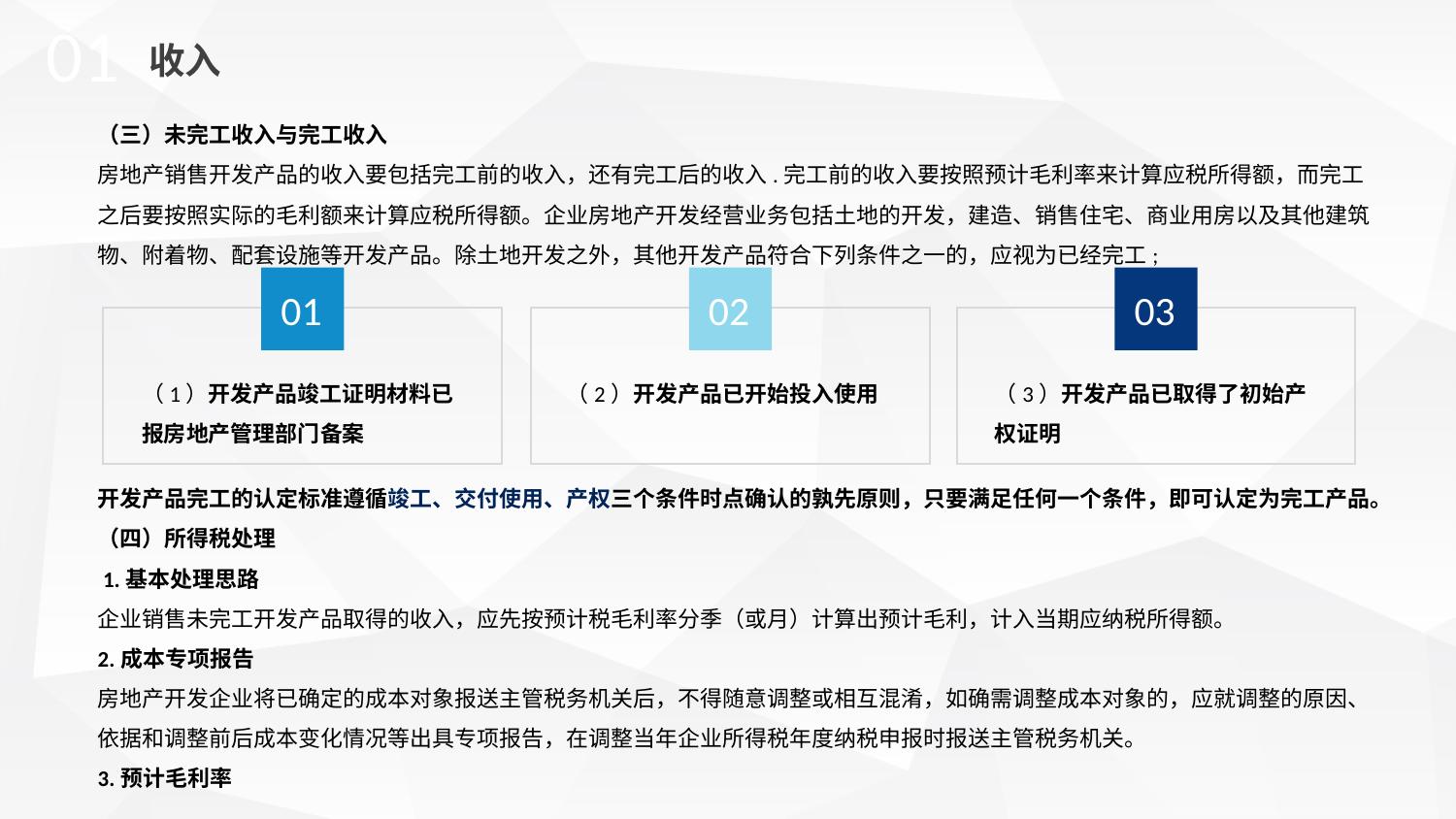

01
收入
（三）未完工收入与完工收入
房地产销售开发产品的收入要包括完工前的收入，还有完工后的收入.完工前的收入要按照预计毛利率来计算应税所得额，而完工之后要按照实际的毛利额来计算应税所得额。企业房地产开发经营业务包括土地的开发，建造、销售住宅、商业用房以及其他建筑物、附着物、配套设施等开发产品。除土地开发之外，其他开发产品符合下列条件之一的，应视为已经完工;

01
02
03

（1）开发产品竣工证明材料已报房地产管理部门备案
（2）开发产品已开始投入使用
（3）开发产品已取得了初始产权证明
开发产品完工的认定标准遵循竣工、交付使用、产权三个条件时点确认的孰先原则，只要满足任何一个条件，即可认定为完工产品。
（四）所得税处理
 1.基本处理思路
企业销售未完工开发产品取得的收入，应先按预计税毛利率分季（或月）计算出预计毛利，计入当期应纳税所得额。
2.成本专项报告
房地产开发企业将已确定的成本对象报送主管税务机关后，不得随意调整或相互混淆，如确需调整成本对象的，应就调整的原因、依据和调整前后成本变化情况等出具专项报告，在调整当年企业所得税年度纳税申报时报送主管税务机关。
3.预计毛利率